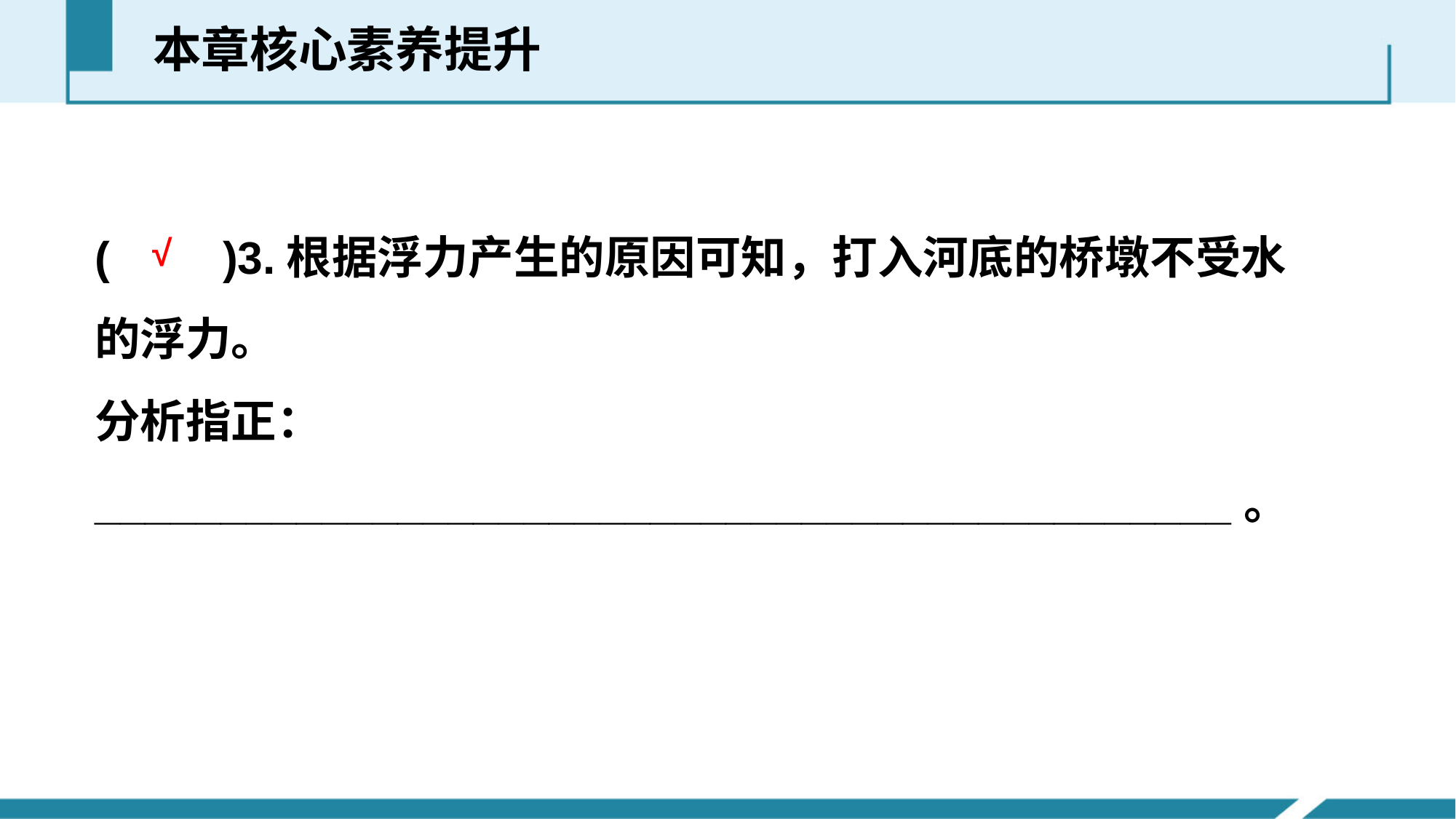

本章核心素养提升
(　　)3.根据浮力产生的原因可知，打入河底的桥墩不受水的浮力。
分析指正：_____________________________________________。
√